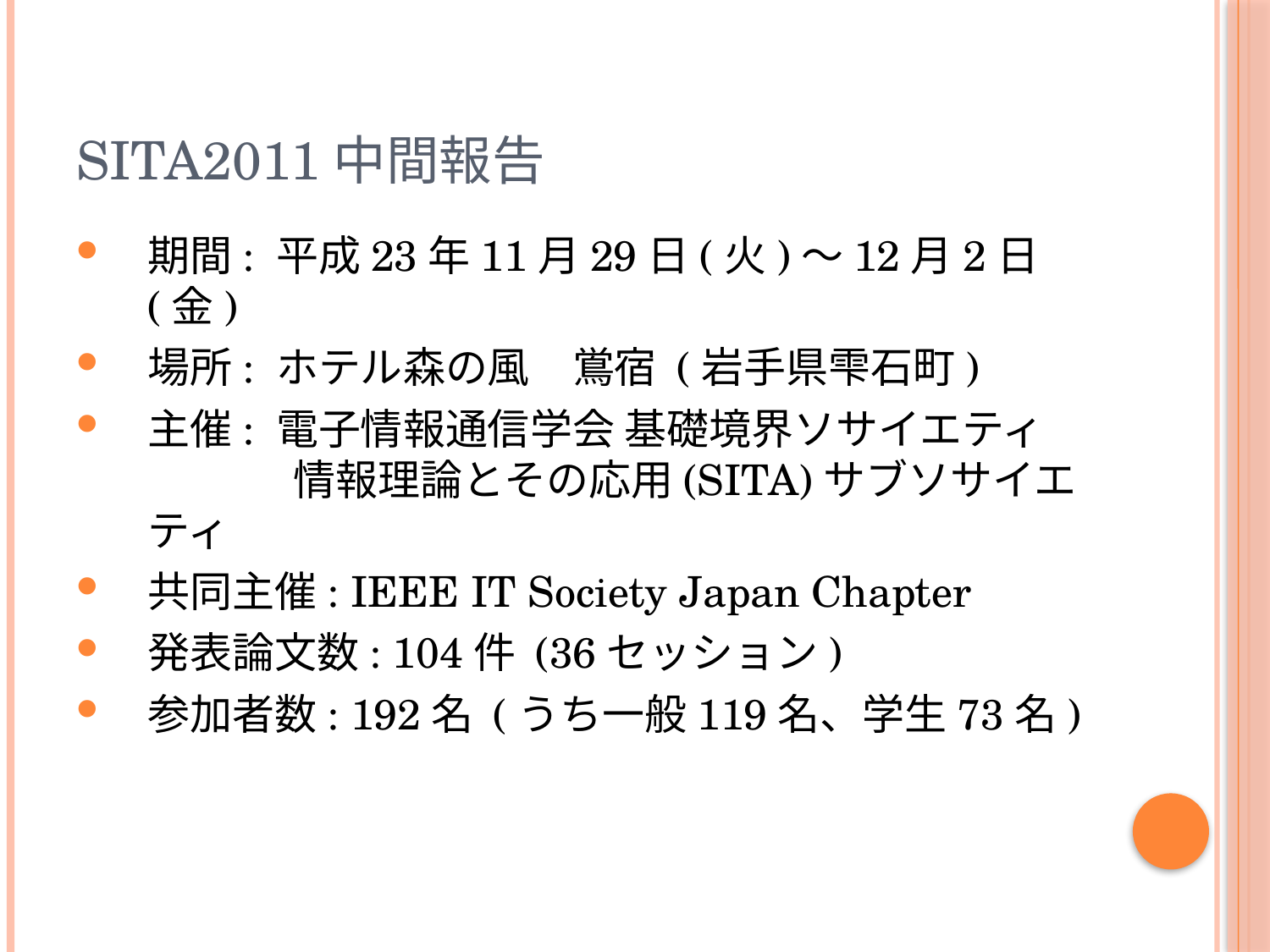

# SITA2011中間報告
期間: 平成23年11月29日(火)～12月2日(金)
場所: ホテル森の風　鴬宿 (岩手県雫石町)
主催: 電子情報通信学会 基礎境界ソサイエティ
　　　  情報理論とその応用(SITA)サブソサイエティ
共同主催: IEEE IT Society Japan Chapter
発表論文数: 104件 (36セッション)
参加者数: 192名 (うち一般119名、学生73名)